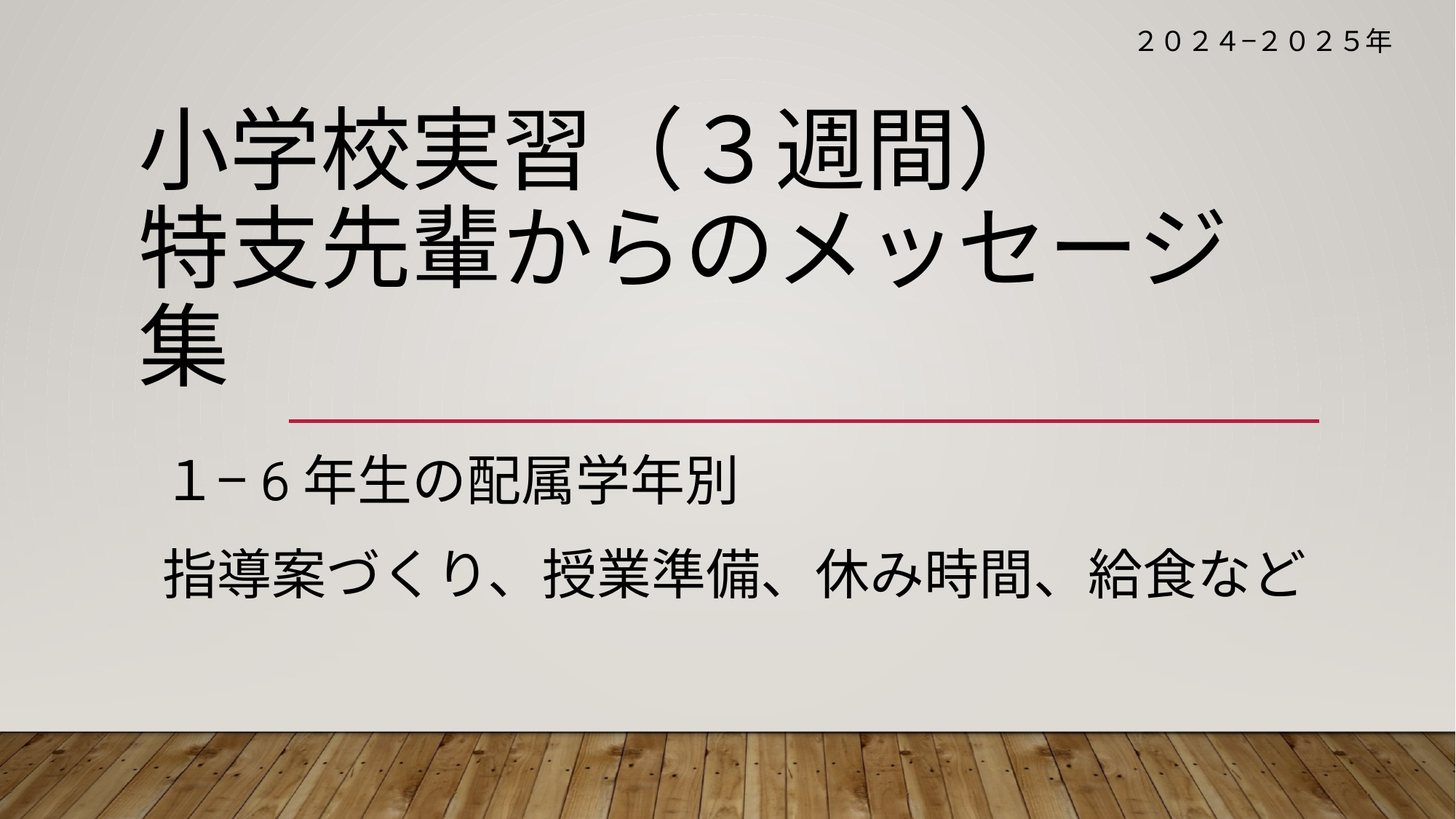

２０２４−２０２５年
# 小学校実習（３週間） 特支先輩からのメッセージ集
１−6年生の配属学年別
指導案づくり、授業準備、休み時間、給食など